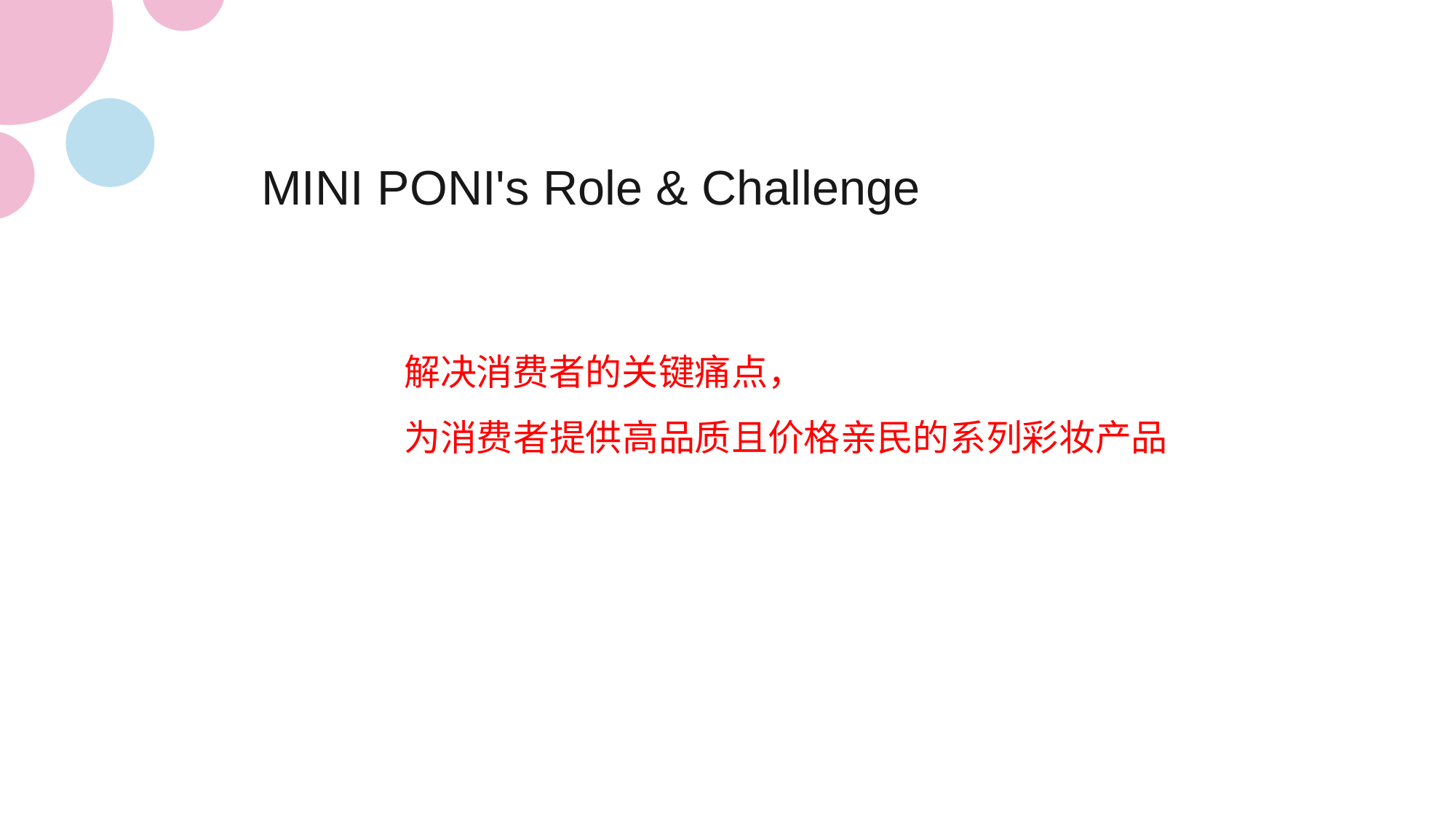

MINI PONI's Role & Challenge
解决消费者的关键痛点，
为消费者提供高品质且价格亲民的系列彩妆产品